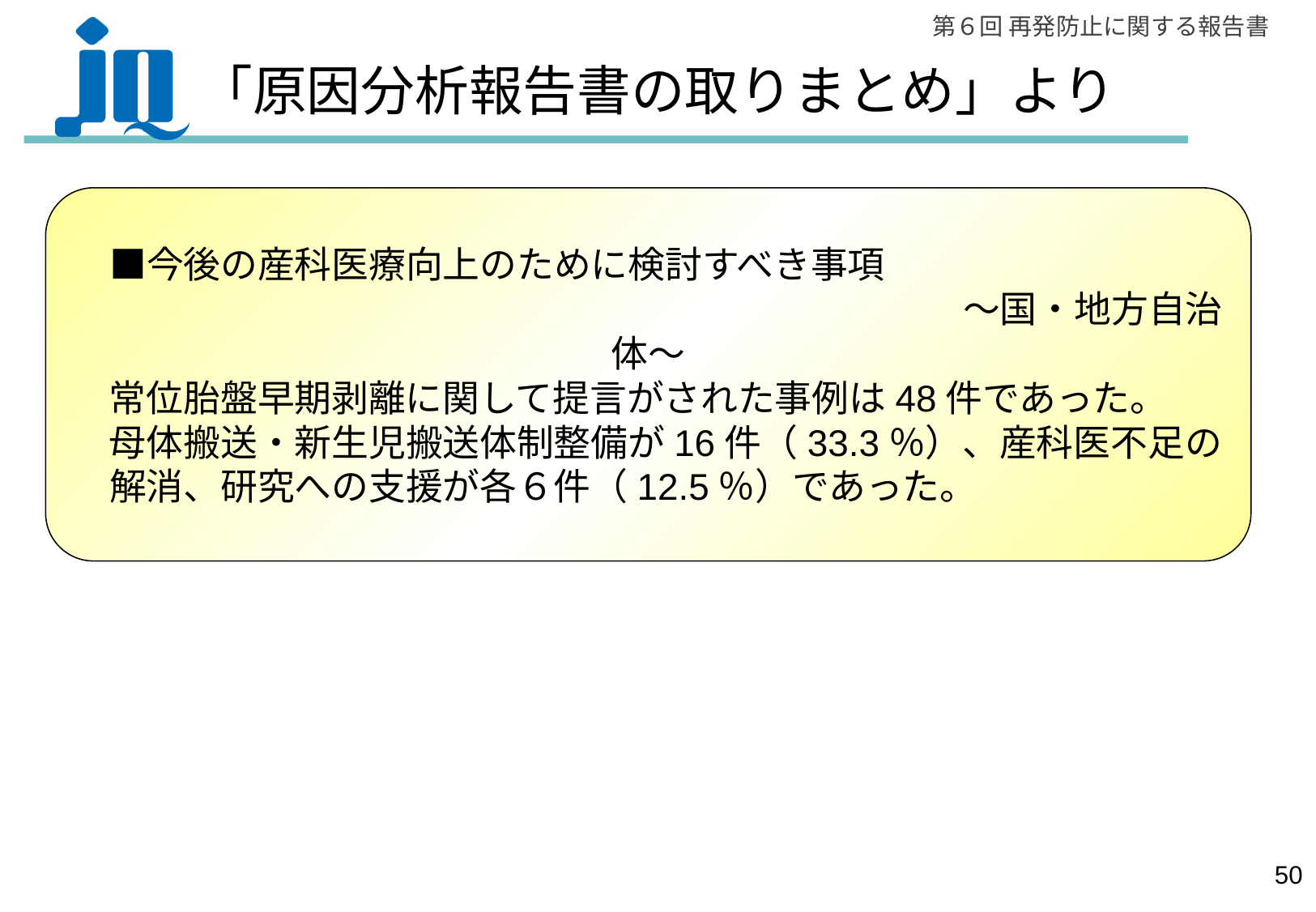

# 「原因分析報告書の取りまとめ」より

　■今後の産科医療向上のために検討すべき事項
　　　　　　　　　　　　　　　　　　　　　　　　～国・地方自治体～
　常位胎盤早期剥離に関して提言がされた事例は48件であった。
　母体搬送・新生児搬送体制整備が16件（33.3％）、産科医不足の
　解消、研究への支援が各６件（12.5％）であった。

50